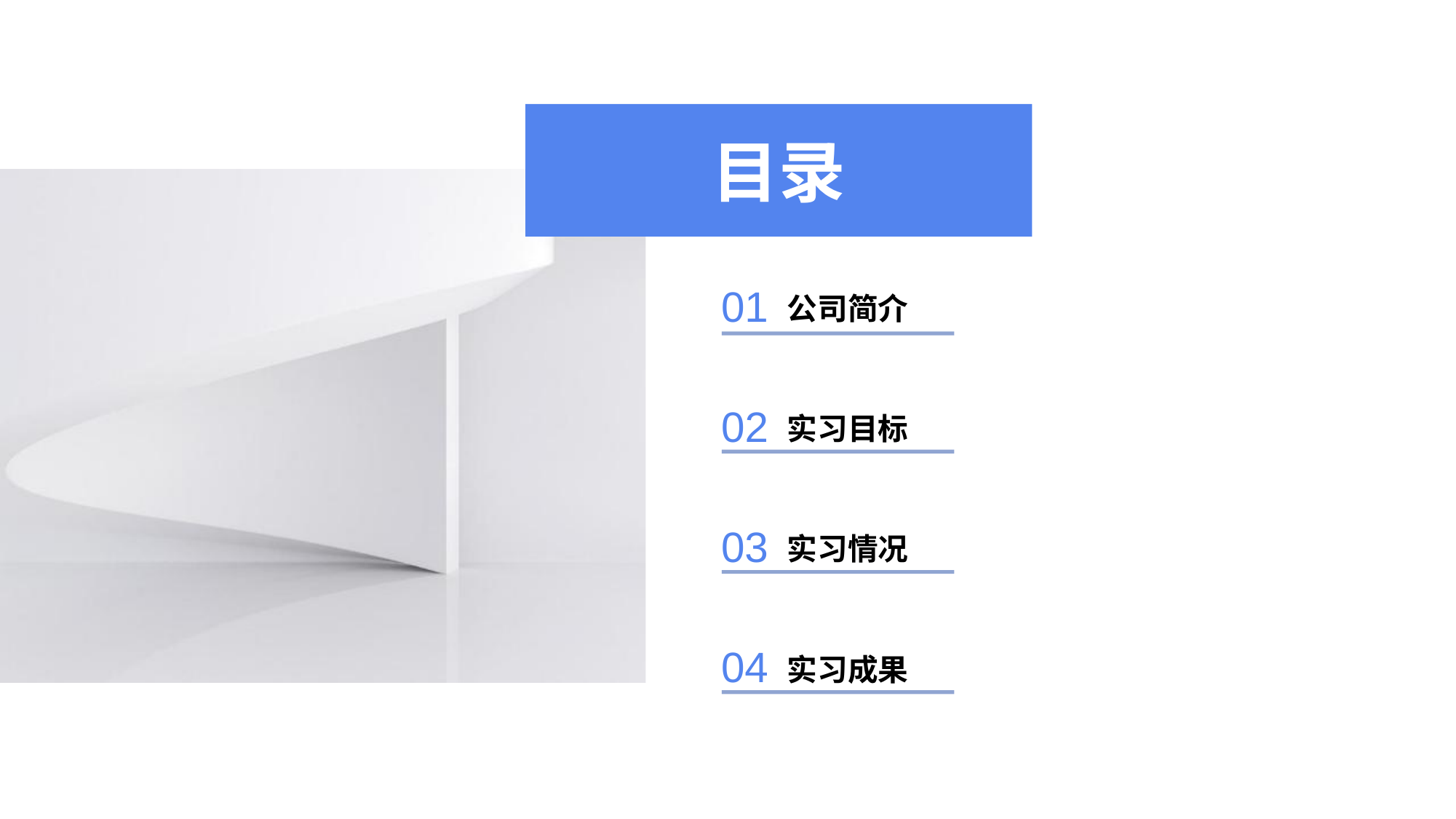

目录
公司简介
01
实习目标
02
实习情况
03
实习成果
04